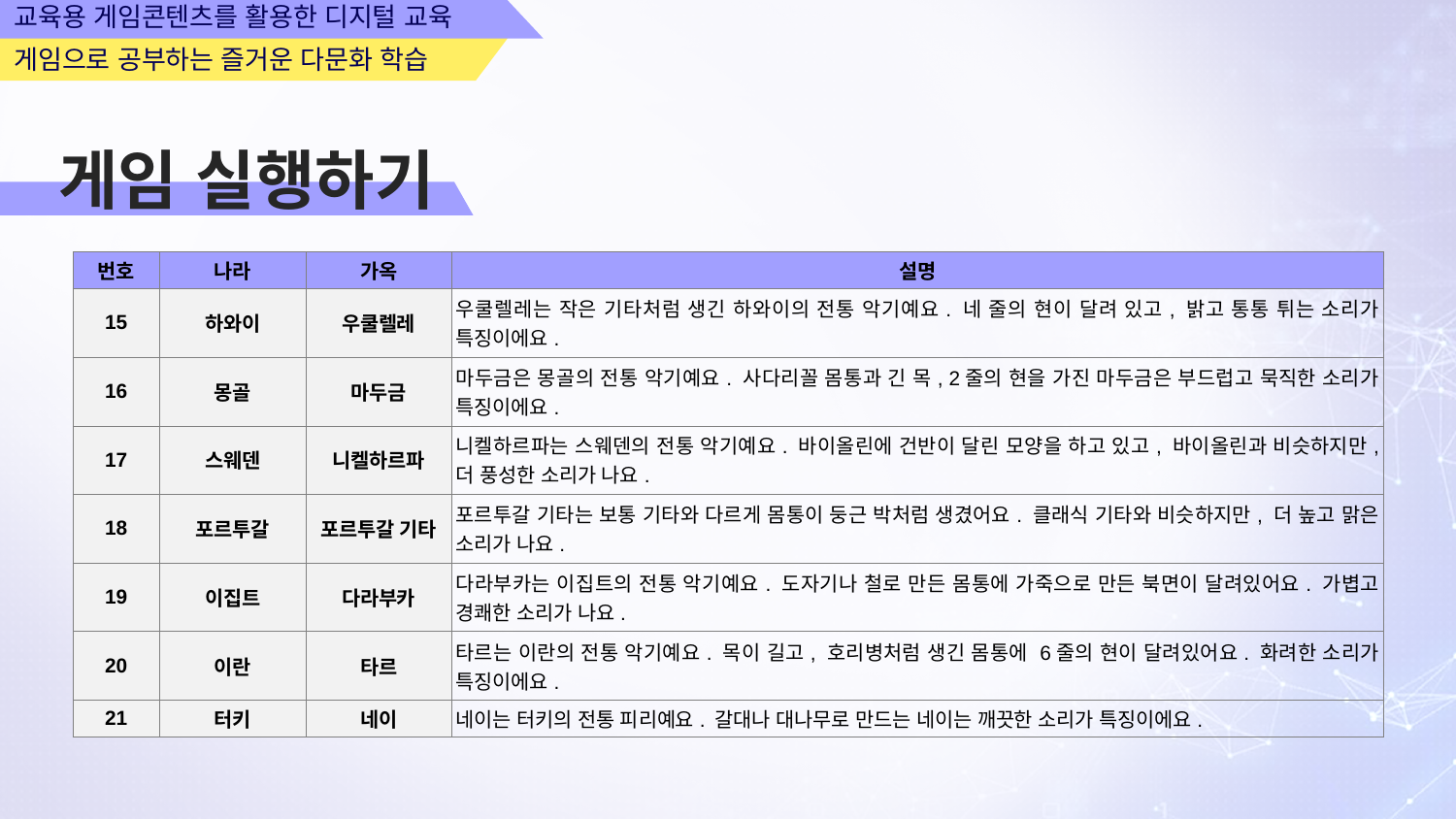

게임 실행하기

| 번호 | 나라 | 가옥 | 설명 |
| --- | --- | --- | --- |
| 15 | 하와이 | 우쿨렐레 | 우쿨렐레는 작은 기타처럼 생긴 하와이의 전통 악기예요. 네 줄의 현이 달려 있고, 밝고 통통 튀는 소리가 특징이에요. |
| 16 | 몽골 | 마두금 | 마두금은 몽골의 전통 악기예요. 사다리꼴 몸통과 긴 목, 2줄의 현을 가진 마두금은 부드럽고 묵직한 소리가 특징이에요. |
| 17 | 스웨덴 | 니켈하르파 | 니켈하르파는 스웨덴의 전통 악기예요. 바이올린에 건반이 달린 모양을 하고 있고, 바이올린과 비슷하지만, 더 풍성한 소리가 나요. |
| 18 | 포르투갈 | 포르투갈 기타 | 포르투갈 기타는 보통 기타와 다르게 몸통이 둥근 박처럼 생겼어요. 클래식 기타와 비슷하지만, 더 높고 맑은 소리가 나요. |
| 19 | 이집트 | 다라부카 | 다라부카는 이집트의 전통 악기예요. 도자기나 철로 만든 몸통에 가죽으로 만든 북면이 달려있어요. 가볍고 경쾌한 소리가 나요. |
| 20 | 이란 | 타르 | 타르는 이란의 전통 악기예요. 목이 길고, 호리병처럼 생긴 몸통에 6줄의 현이 달려있어요. 화려한 소리가 특징이에요. |
| 21 | 터키 | 네이 | 네이는 터키의 전통 피리예요. 갈대나 대나무로 만드는 네이는 깨끗한 소리가 특징이에요. |